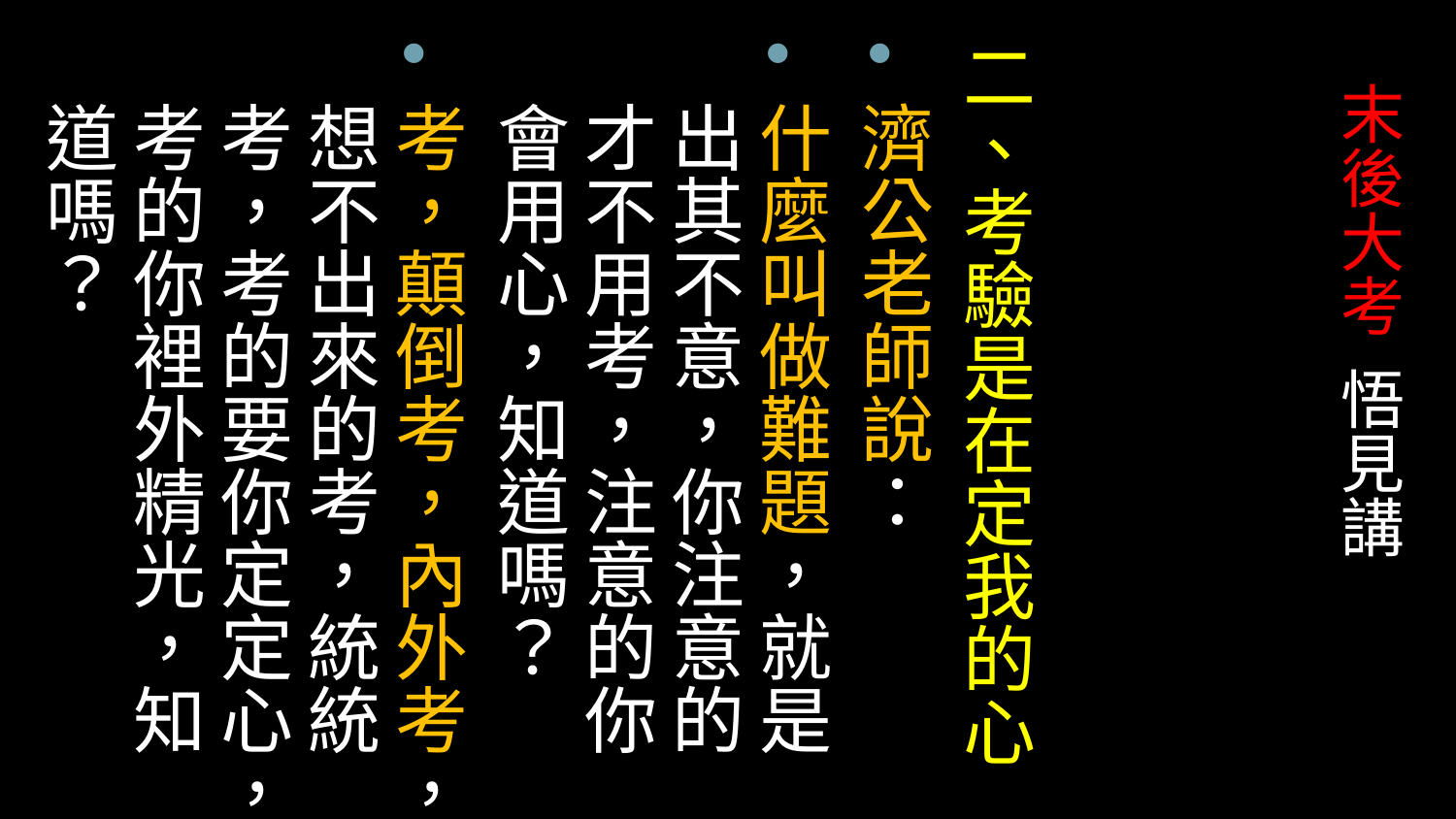

二、考驗是在定我的心
濟公老師說：
什麼叫做難題，就是出其不意，你注意的才不用考，注意的你會用心，知道嗎？
考，顛倒考，內外考，想不出來的考，統統考，考的要你定定心，考的你裡外精光，知道嗎？
# 末後大考  悟見講